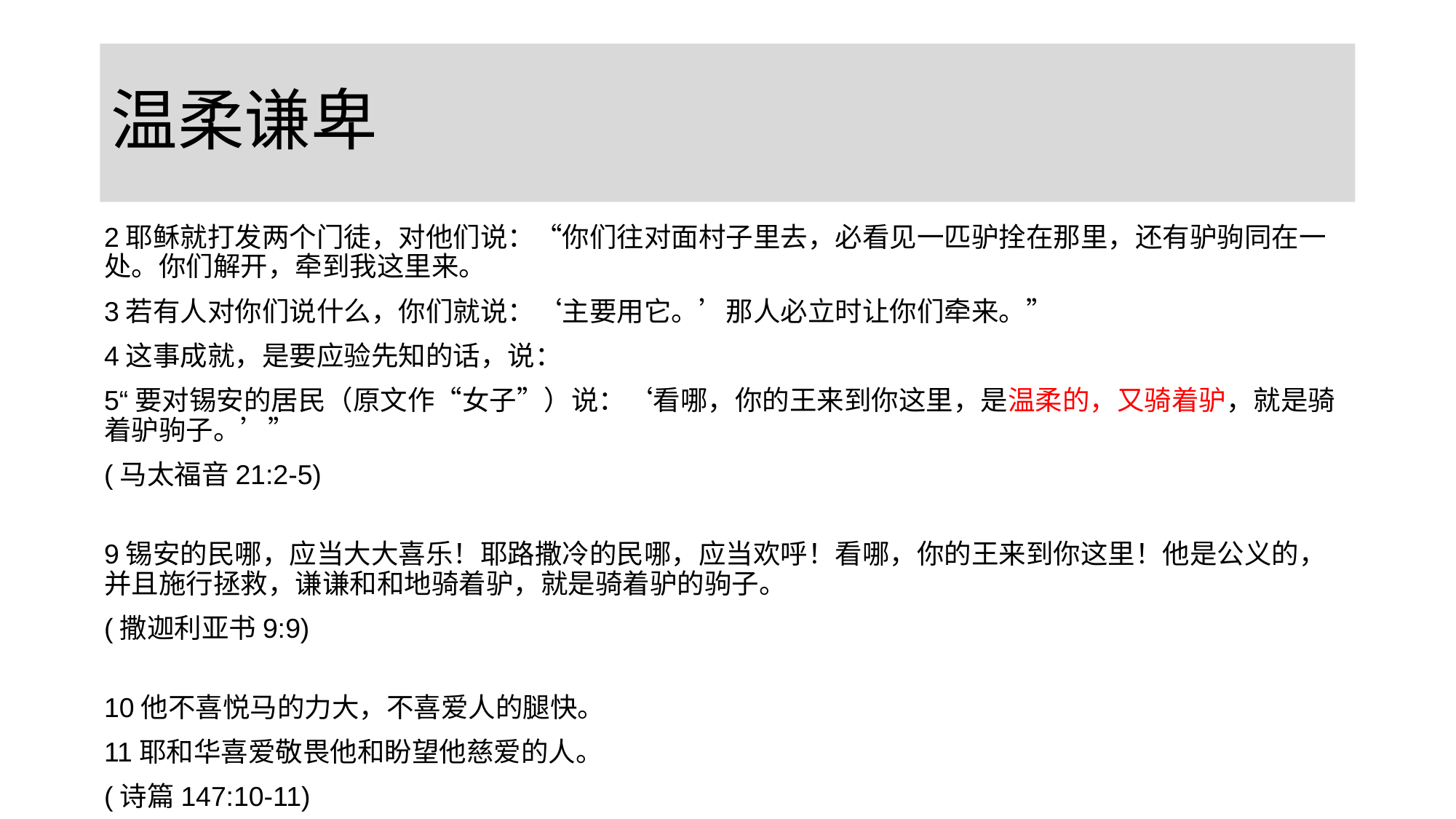

# 温柔谦卑
2耶稣就打发两个门徒，对他们说：“你们往对面村子里去，必看见一匹驴拴在那里，还有驴驹同在一处。你们解开，牵到我这里来。
3若有人对你们说什么，你们就说：‘主要用它。’那人必立时让你们牵来。”
4这事成就，是要应验先知的话，说：
5“要对锡安的居民（原文作“女子”）说：‘看哪，你的王来到你这里，是温柔的，又骑着驴，就是骑着驴驹子。’”
(马太福音21:2-5)

9锡安的民哪，应当大大喜乐！耶路撒冷的民哪，应当欢呼！看哪，你的王来到你这里！他是公义的，并且施行拯救，谦谦和和地骑着驴，就是骑着驴的驹子。
(撒迦利亚书9:9)

10他不喜悦马的力大，不喜爱人的腿快。
11耶和华喜爱敬畏他和盼望他慈爱的人。
(诗篇147:10-11)